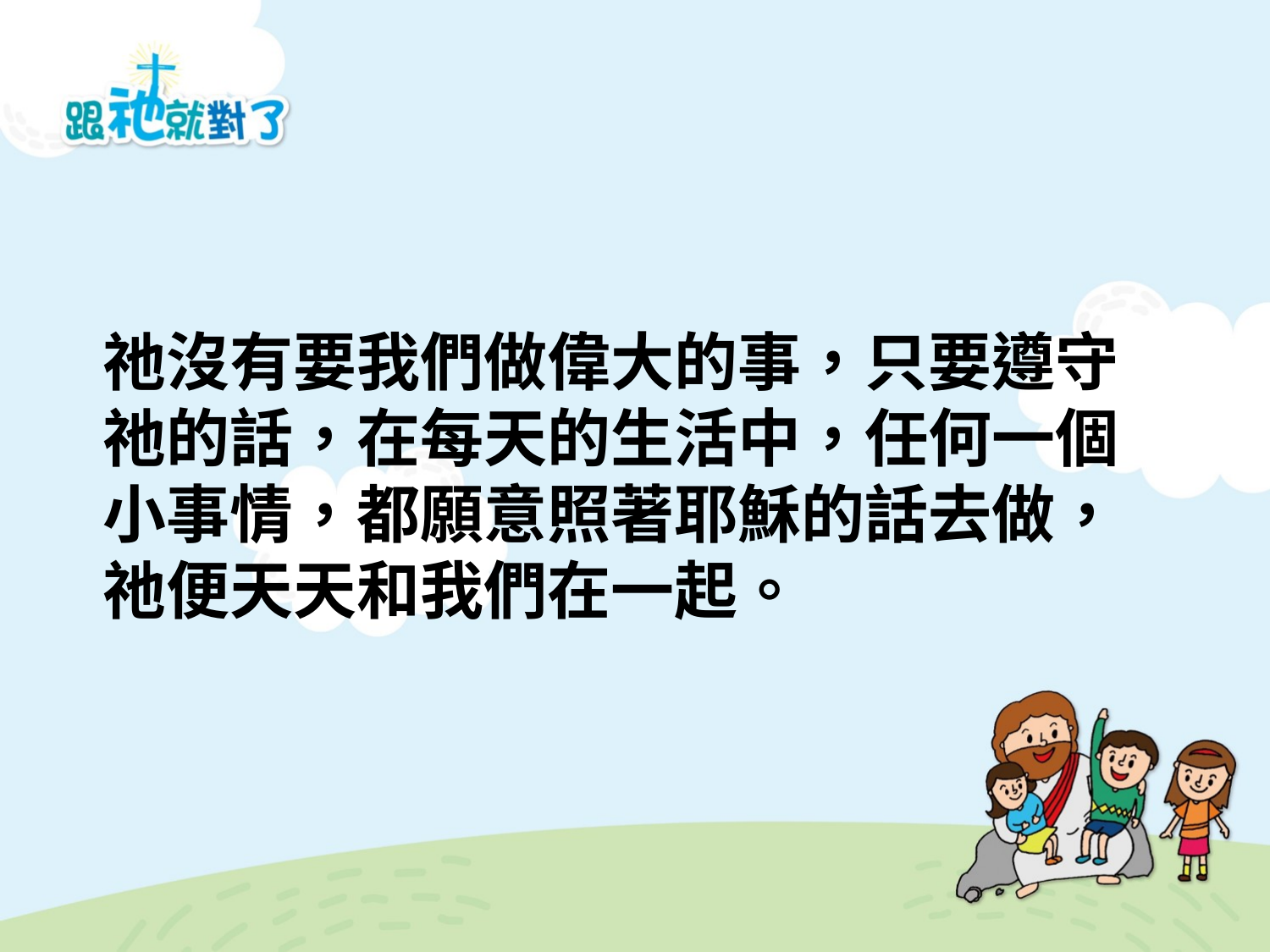

祂沒有要我們做偉大的事，只要遵守祂的話，在每天的生活中，任何一個小事情，都願意照著耶穌的話去做，祂便天天和我們在一起。